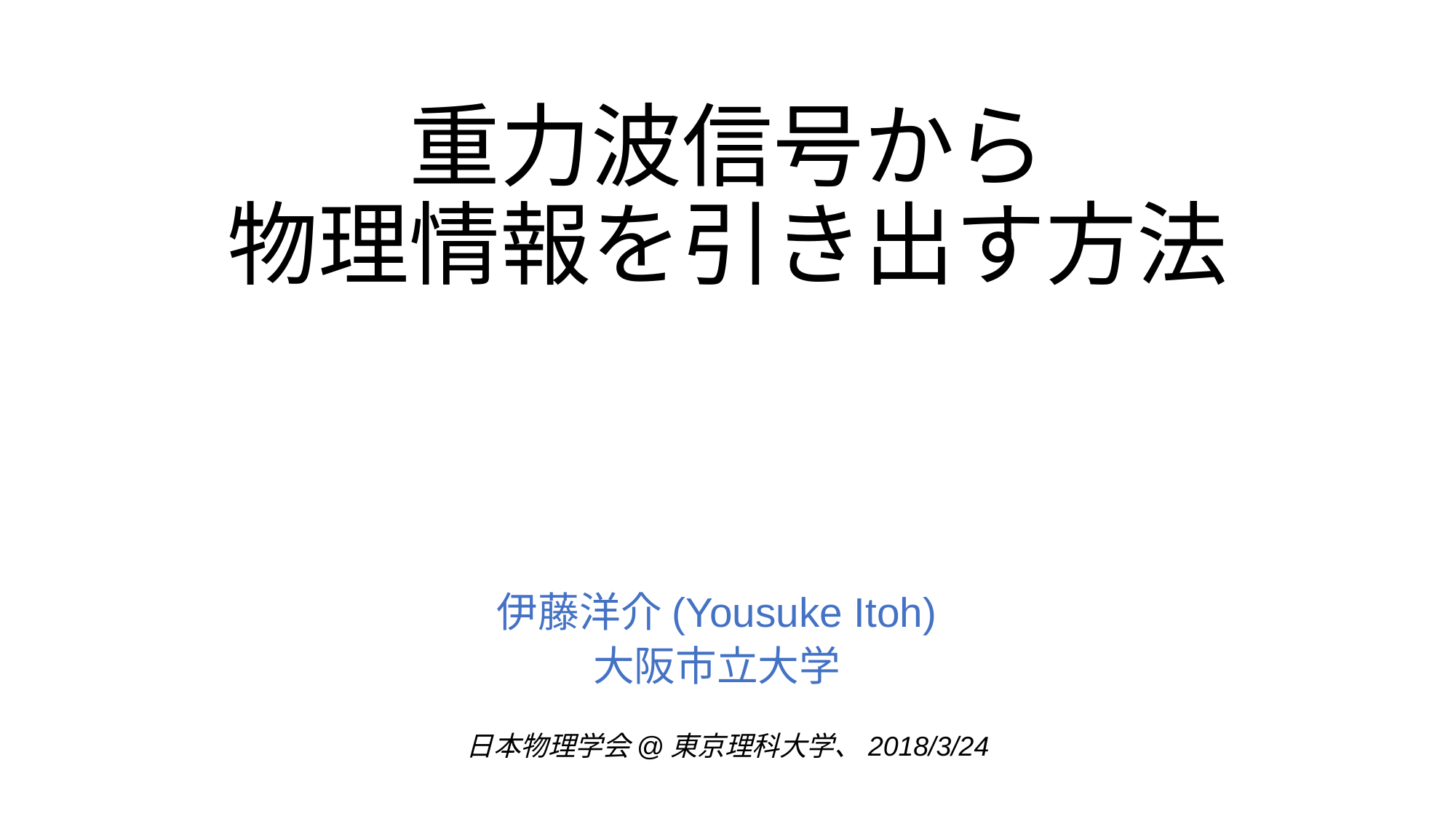

# 重力波信号から 物理情報を引き出す方法
伊藤洋介(Yousuke Itoh)
大阪市立大学
日本物理学会@東京理科大学、2018/3/24
TexPoint fonts used in EMF.
Read the TexPoint manual before you delete this box.: AA